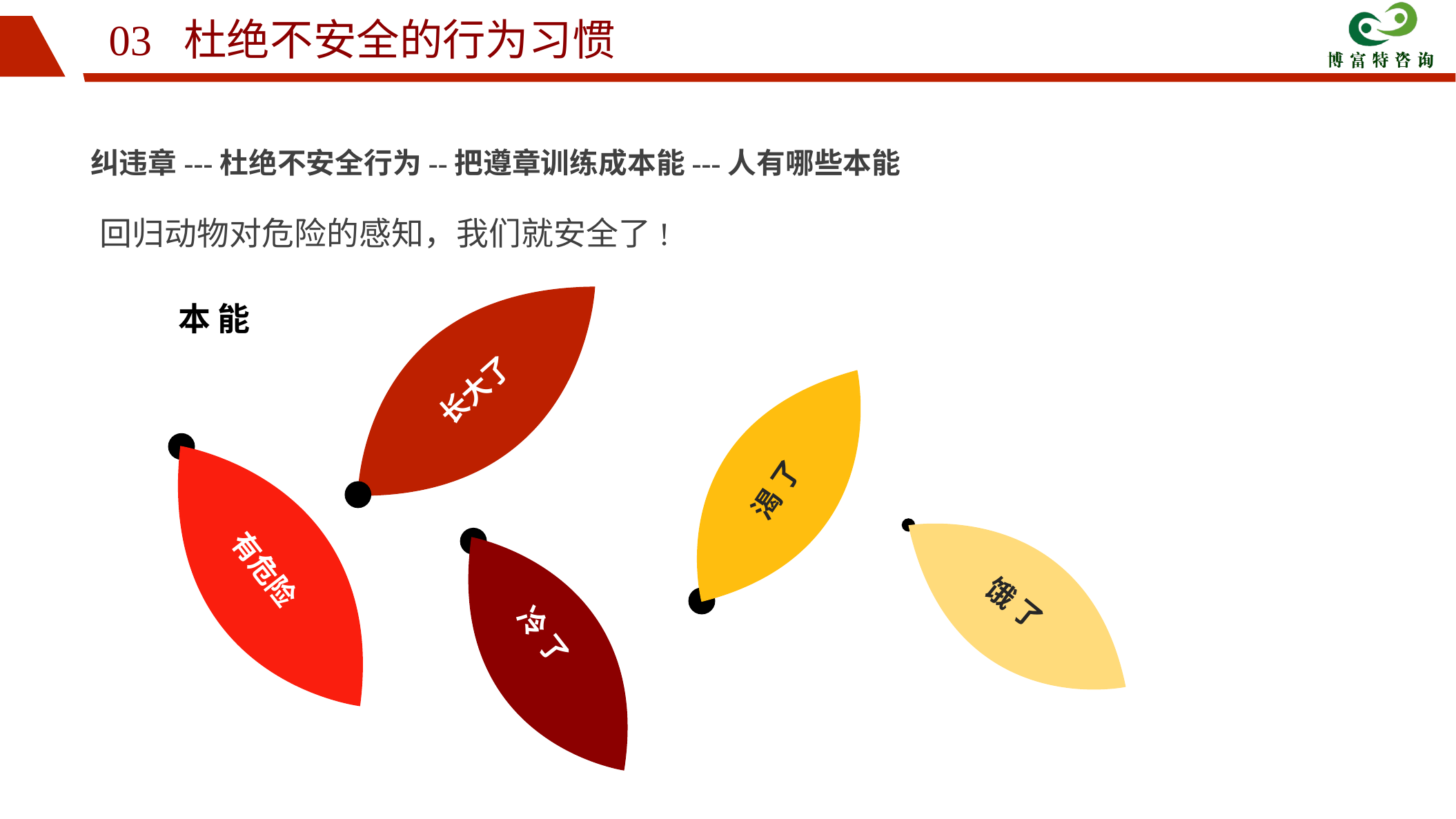

03  杜绝不安全的行为习惯

纠违章---杜绝不安全行为--把遵章训练成本能---人有哪些本能
回归动物对危险的感知，我们就安全了!

长大了

渴 了

有危险

饿 了

冷 了
本 能